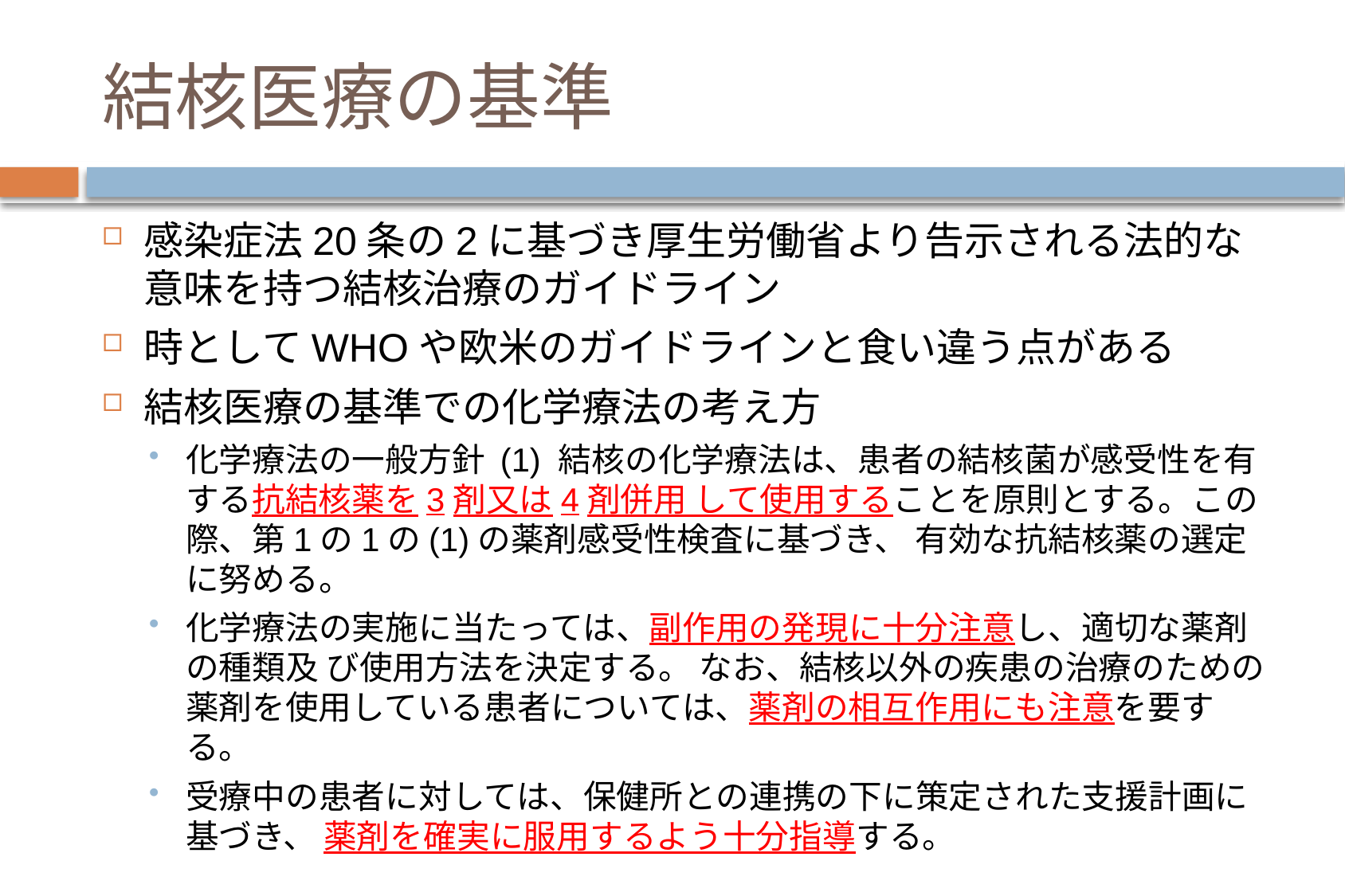

# 結核医療の基準
感染症法20条の2に基づき厚生労働省より告示される法的な意味を持つ結核治療のガイドライン
時としてWHOや欧米のガイドラインと食い違う点がある
結核医療の基準での化学療法の考え方
化学療法の一般方針 (1) 結核の化学療法は、患者の結核菌が感受性を有する抗結核薬を3剤又は4剤併用 して使用することを原則とする。この際、第1の1の(1)の薬剤感受性検査に基づき、 有効な抗結核薬の選定に努める。
化学療法の実施に当たっては、副作用の発現に十分注意し、適切な薬剤の種類及 び使用方法を決定する。 なお、結核以外の疾患の治療のための薬剤を使用している患者については、薬剤の相互作用にも注意を要する。
受療中の患者に対しては、保健所との連携の下に策定された支援計画に基づき、 薬剤を確実に服用するよう十分指導する。